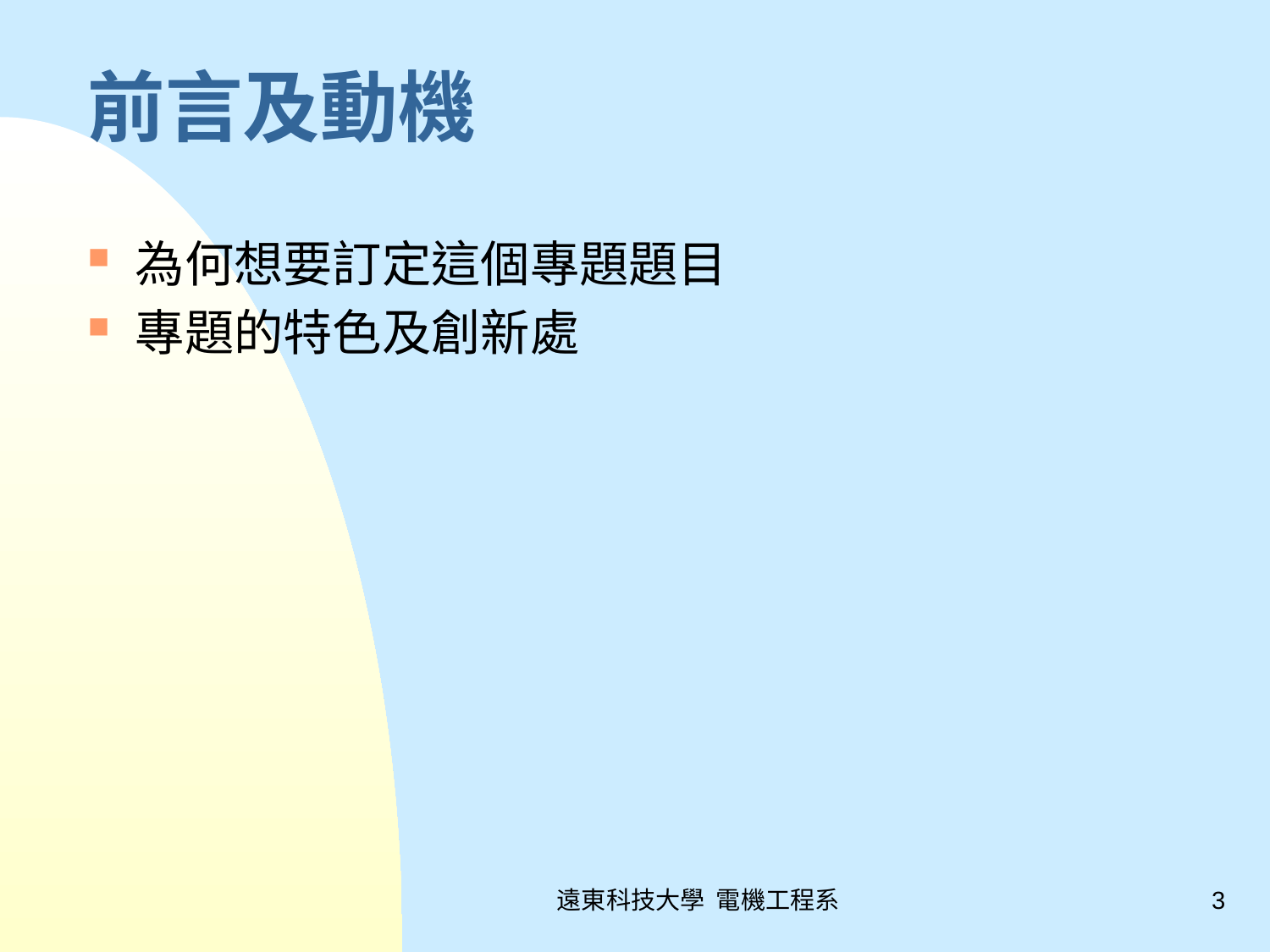

# 前言及動機
為何想要訂定這個專題題目
專題的特色及創新處
遠東科技大學  電機工程系
3